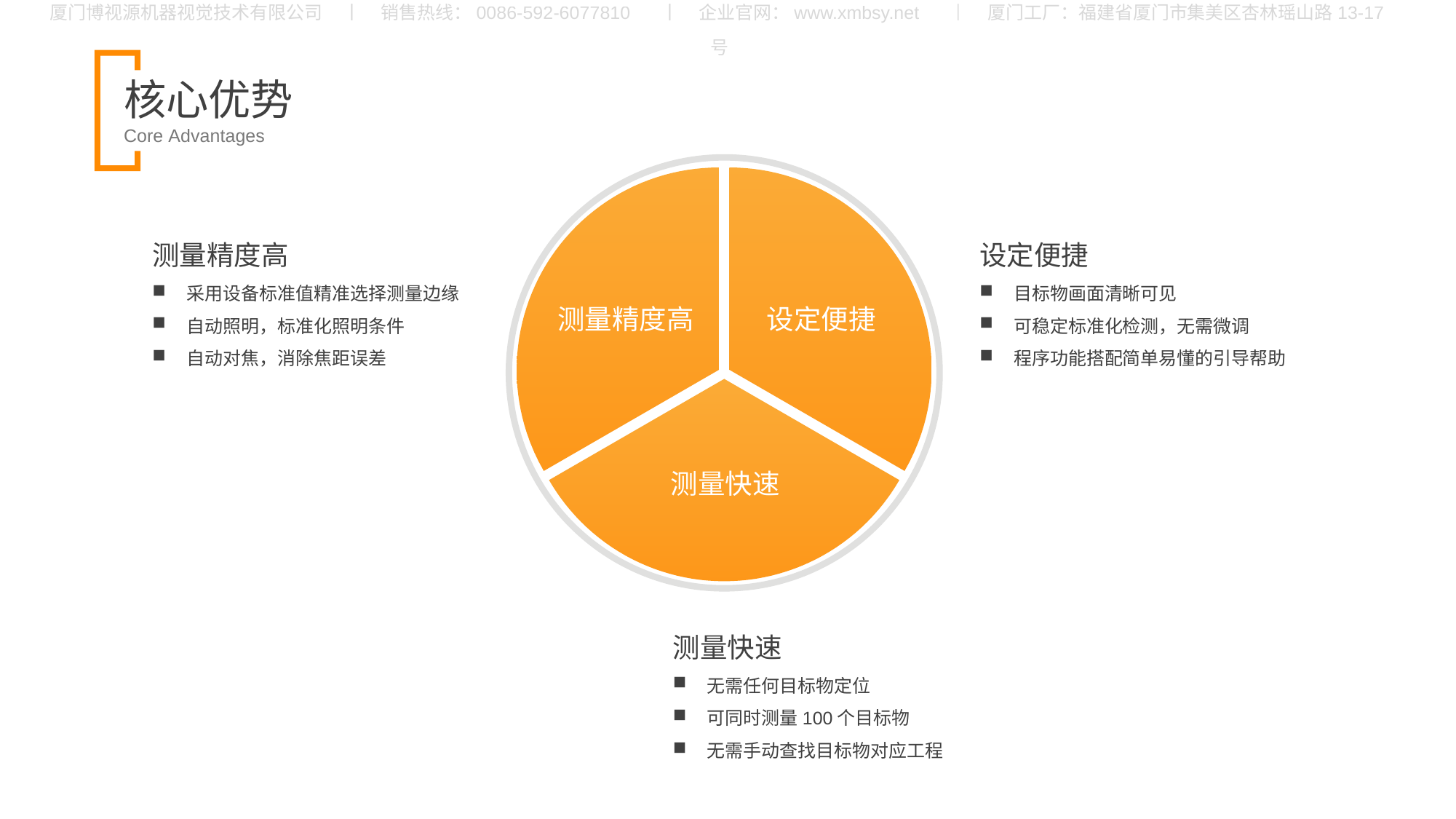

### Chart

| Category | 销售额 |
|---|---|
| 第一季度 | 33.0 |
| 第二季度 | 33.0 |
| 第三季度 | 33.0 |
|  | None |
测量精度高
设定便捷
测量快速
测量精度高
采用设备标准值精准选择测量边缘
自动照明，标准化照明条件
自动对焦，消除焦距误差
设定便捷
目标物画面清晰可见
可稳定标准化检测，无需微调
程序功能搭配简单易懂的引导帮助
测量快速
无需任何目标物定位
可同时测量100个目标物
无需手动查找目标物对应工程